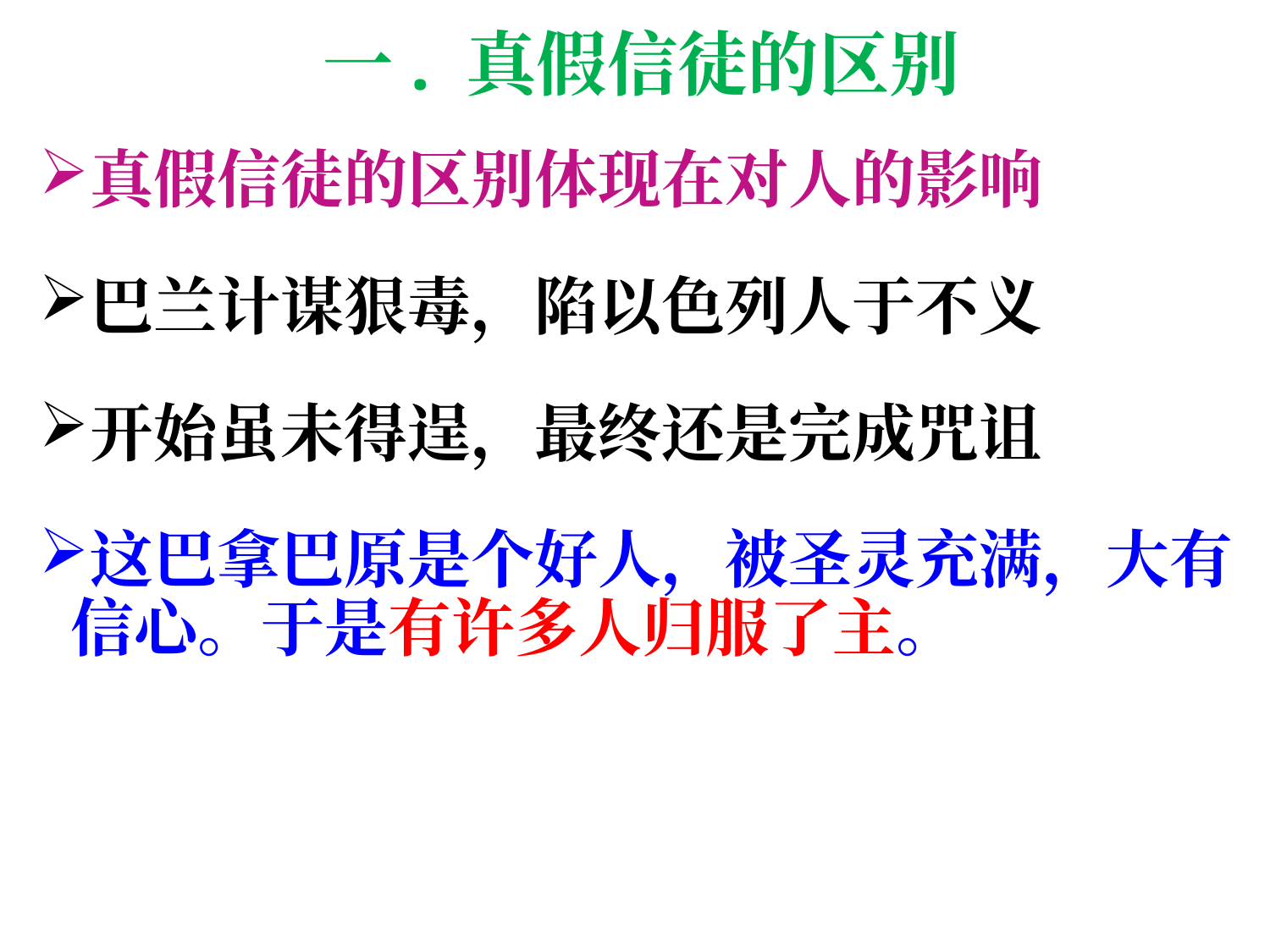

# 一. 真假信徒的区别
真假信徒的区别体现在对人的影响

巴兰计谋狠毒，陷以色列人于不义

开始虽未得逞，最终还是完成咒诅

这巴拿巴原是个好人，被圣灵充满，大有信心。于是有许多人归服了主。